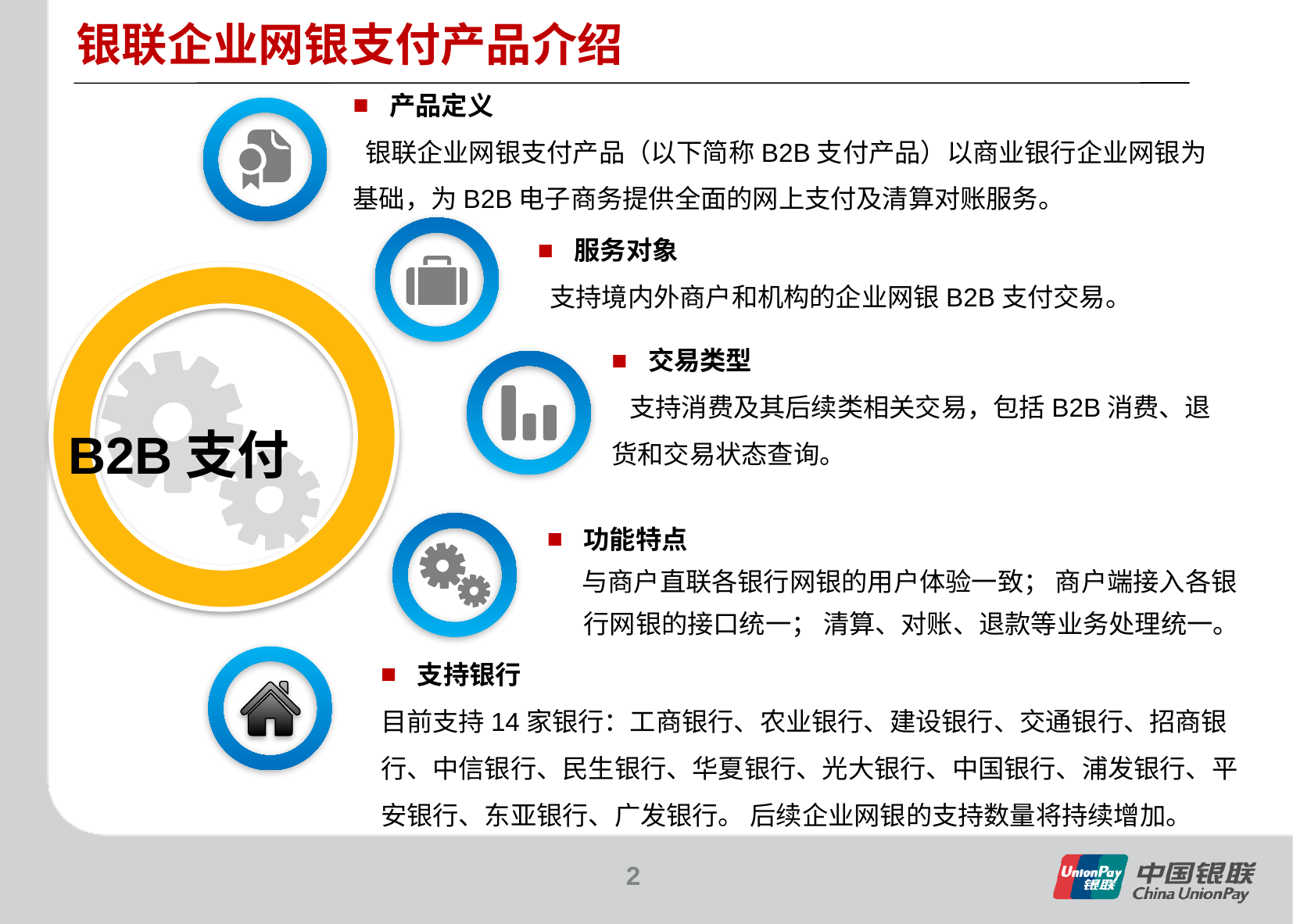

银联企业网银支付产品介绍
产品定义
 银联企业网银支付产品（以下简称B2B支付产品）以商业银行企业网银为基础，为B2B电子商务提供全面的网上支付及清算对账服务。

B2B支付

服务对象
 支持境内外商户和机构的企业网银B2B支付交易。

交易类型
  支持消费及其后续类相关交易，包括B2B消费、退货和交易状态查询。
功能特点
与商户直联各银行网银的用户体验一致； 商户端接入各银行网银的接口统一； 清算、对账、退款等业务处理统一。
支持银行
目前支持14家银行：工商银行、农业银行、建设银行、交通银行、招商银行、中信银行、民生银行、华夏银行、光大银行、中国银行、浦发银行、平安银行、东亚银行、广发银行。 后续企业网银的支持数量将持续增加。